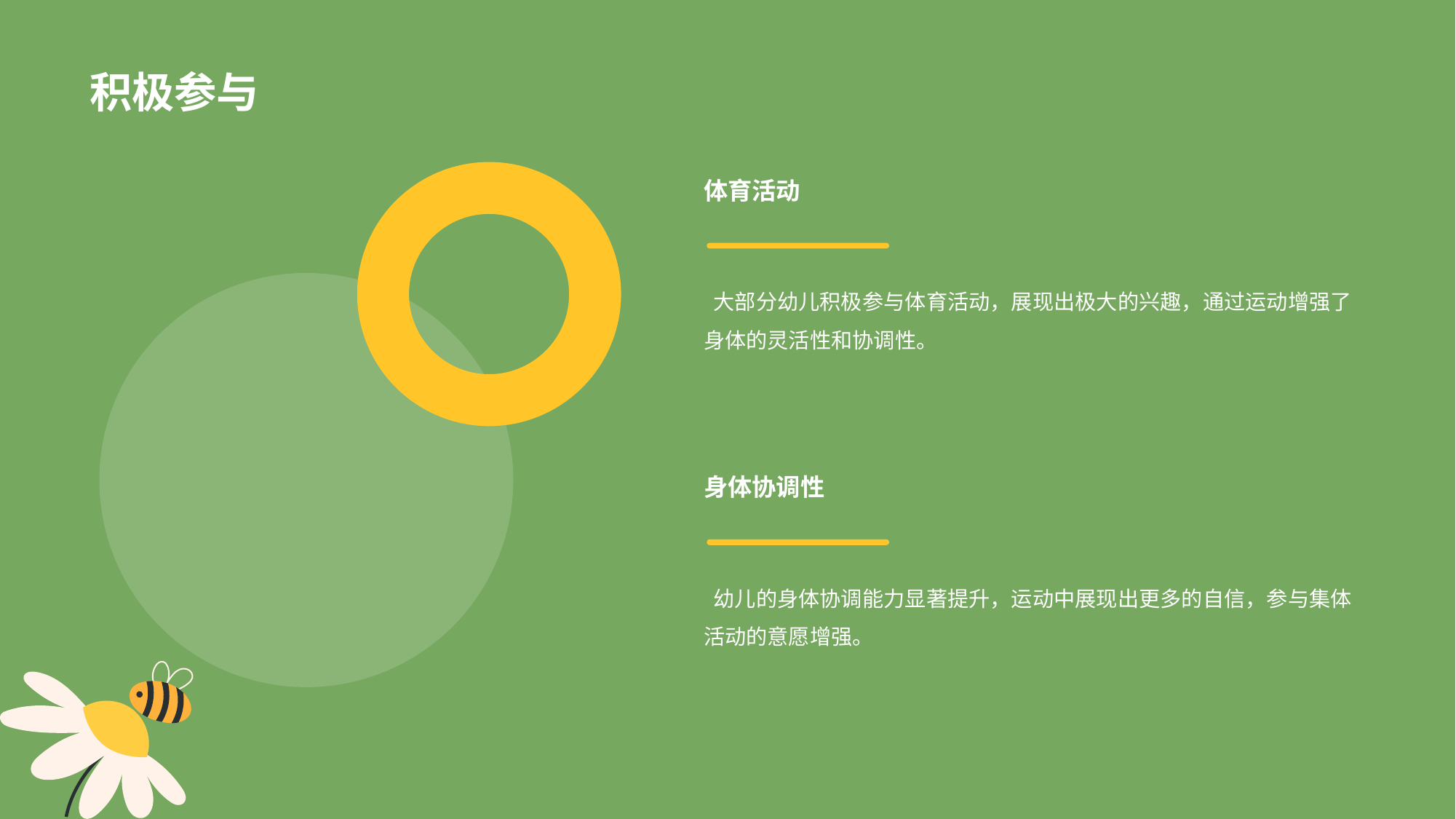

# 积极参与

体育活动

 大部分幼儿积极参与体育活动，展现出极大的兴趣，通过运动增强了身体的灵活性和协调性。
身体协调性

 幼儿的身体协调能力显著提升，运动中展现出更多的自信，参与集体活动的意愿增强。